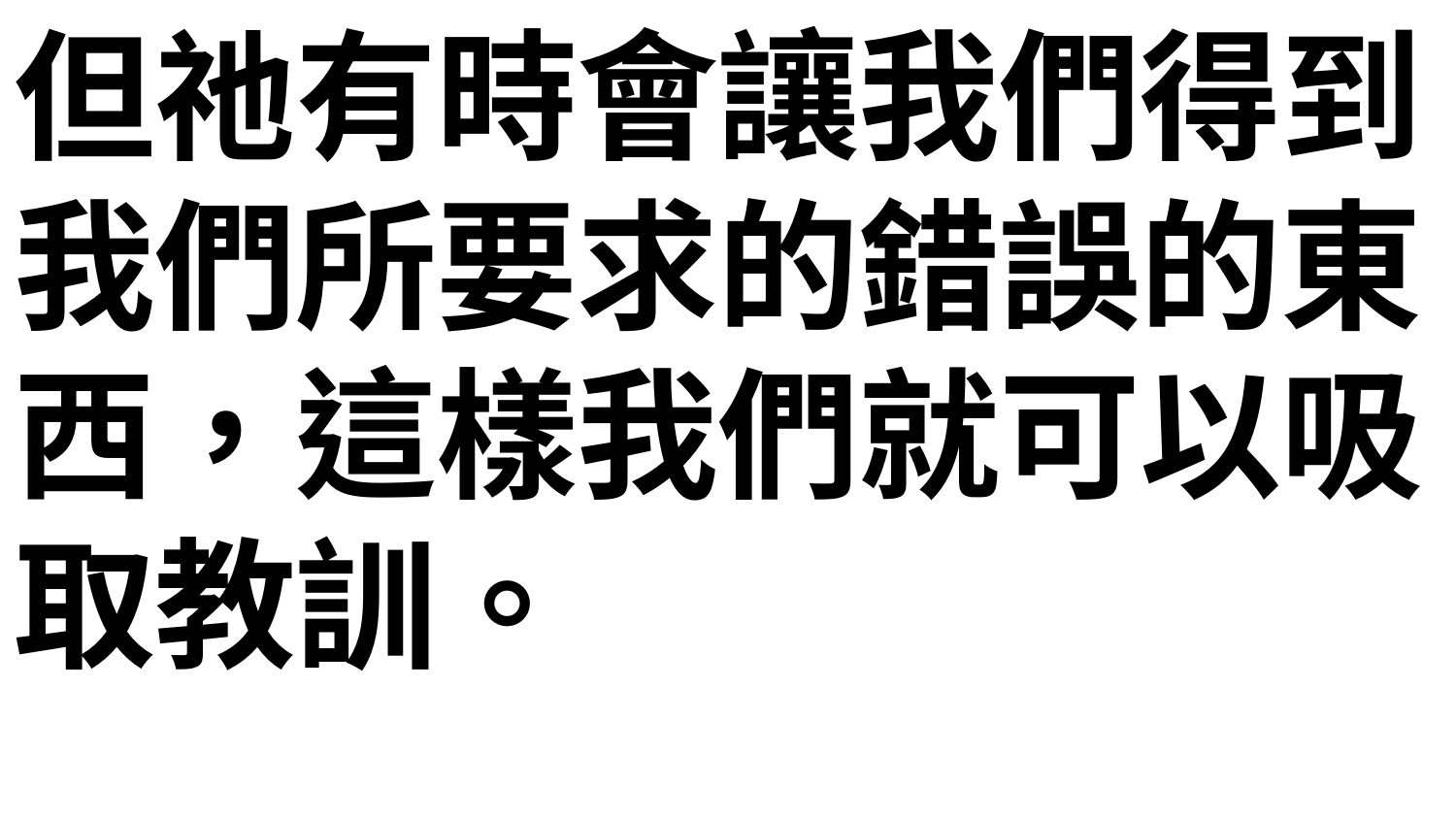

但祂有時會讓我們得到我們所要求的錯誤的東西，這樣我們就可以吸取教訓。